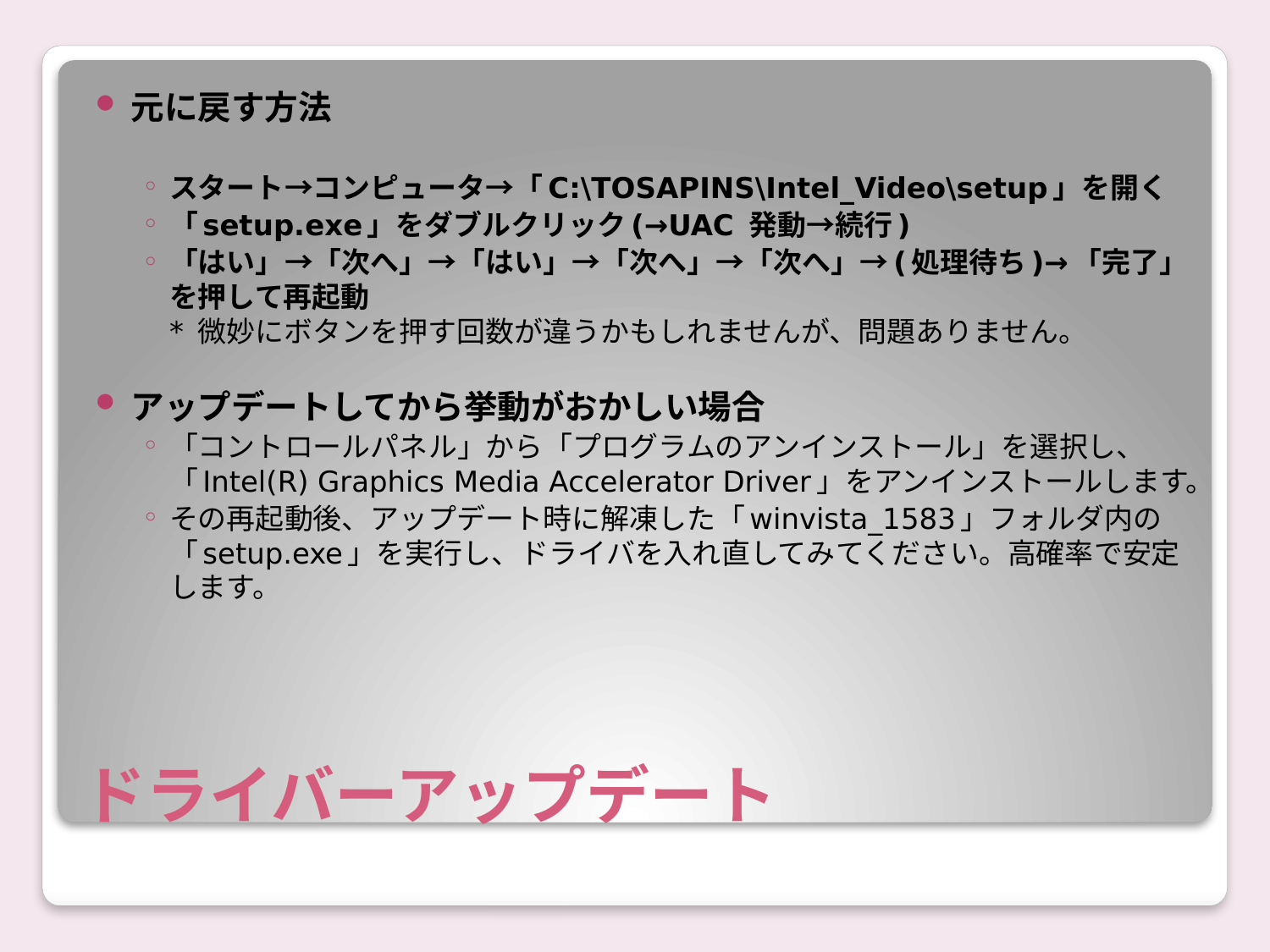

元に戻す方法
スタート→コンピュータ→「C:\TOSAPINS\Intel_Video\setup」を開く
「setup.exe」をダブルクリック(→UAC 発動→続行)
「はい」→「次へ」→「はい」→「次へ」→「次へ」→(処理待ち)→「完了」を押して再起動
* 微妙にボタンを押す回数が違うかもしれませんが、問題ありません。
アップデートしてから挙動がおかしい場合
「コントロールパネル」から「プログラムのアンインストール」を選択し、「Intel(R) Graphics Media Accelerator Driver」をアンインストールします。
その再起動後、アップデート時に解凍した「winvista_1583」フォルダ内の「setup.exe」を実行し、ドライバを入れ直してみてください。高確率で安定します。
# ドライバーアップデート